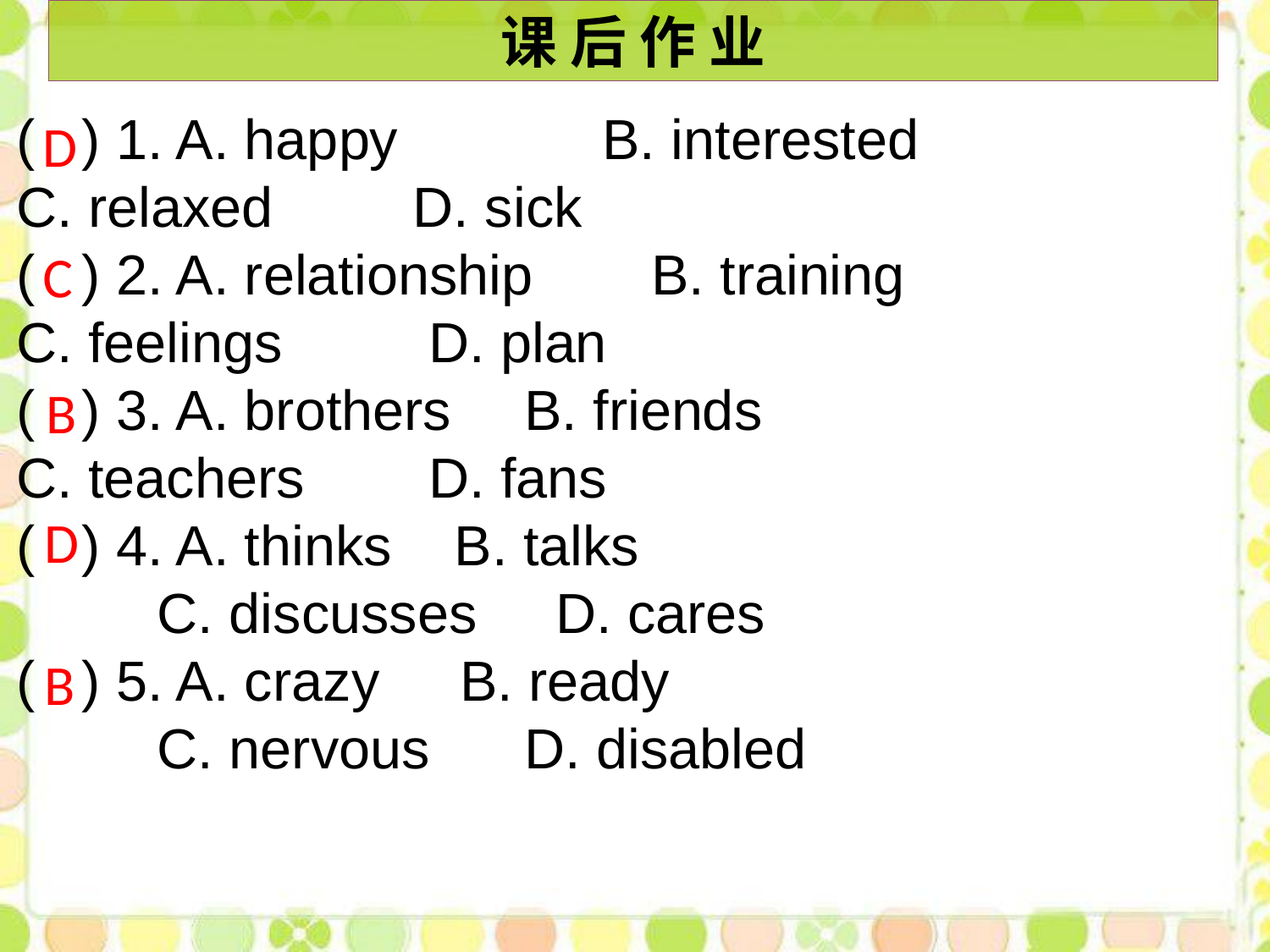

课 后 作 业
(   ) 1. A. happy	     B. interested
C. relaxed	 D. sick
(   ) 2. A. relationship	B. training
C. feelings	  D. plan
(   ) 3. A. brothers	B. friends
C. teachers	  D. fans
(   ) 4. A. thinks    B. talks
         C. discusses	  D. cares
(   ) 5. A. crazy	    B. ready
         C. nervous	D. disabled
D
C
B
D
B